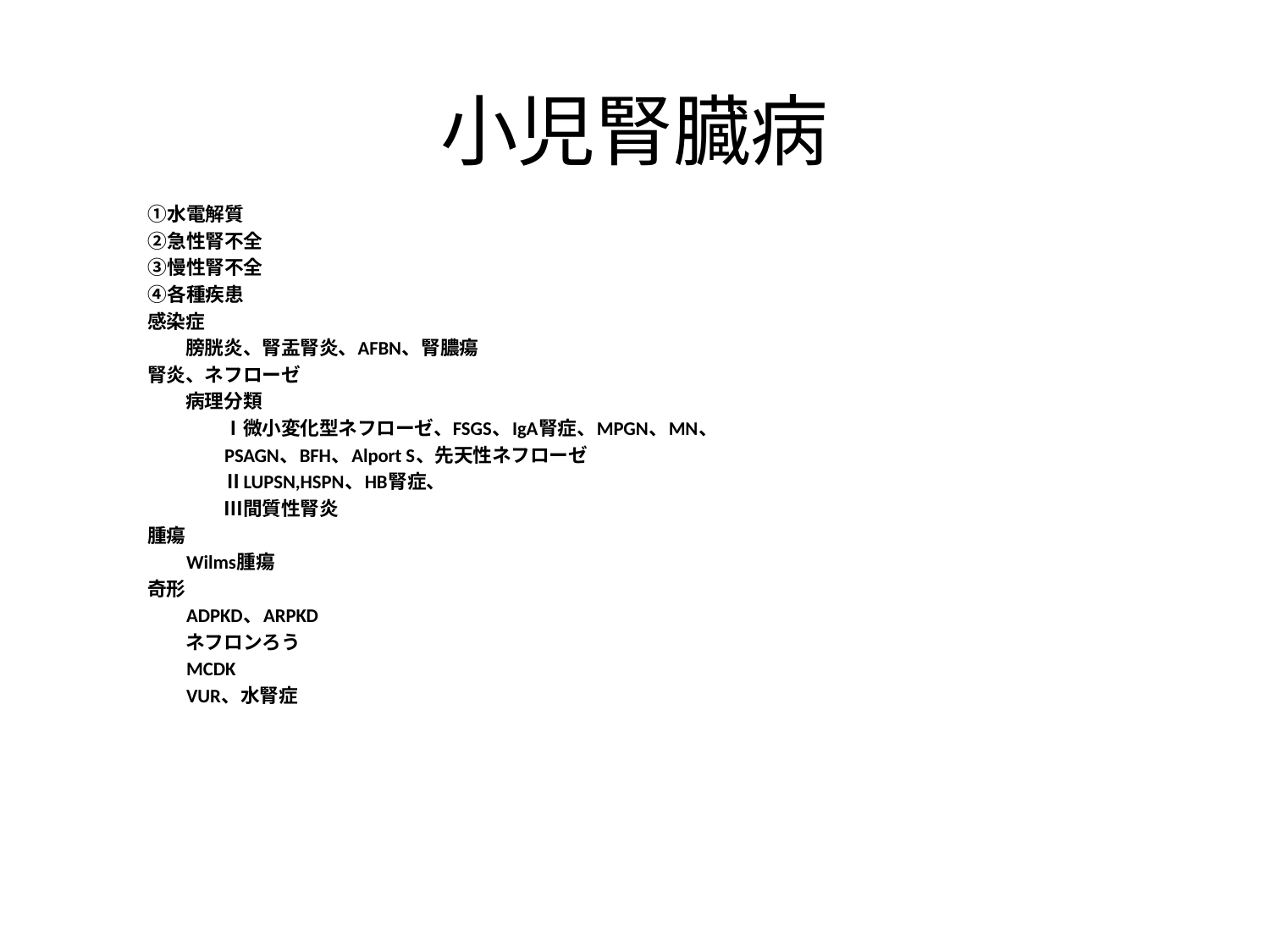

# 小児腎臓病
①水電解質
②急性腎不全
③慢性腎不全
④各種疾患
感染症
　　膀胱炎、腎盂腎炎、AFBN、腎膿瘍
腎炎、ネフローゼ
　　病理分類
　　　　Ⅰ微小変化型ネフローゼ、FSGS、IgA腎症、MPGN、MN、
　　　　PSAGN、BFH、Alport S、先天性ネフローゼ
　　　　ⅡLUPSN,HSPN、HB腎症、
　　　　Ⅲ間質性腎炎
腫瘍
　　Wilms腫瘍
奇形
　　ADPKD、ARPKD
　　ネフロンろう
　　MCDK
　　VUR、水腎症